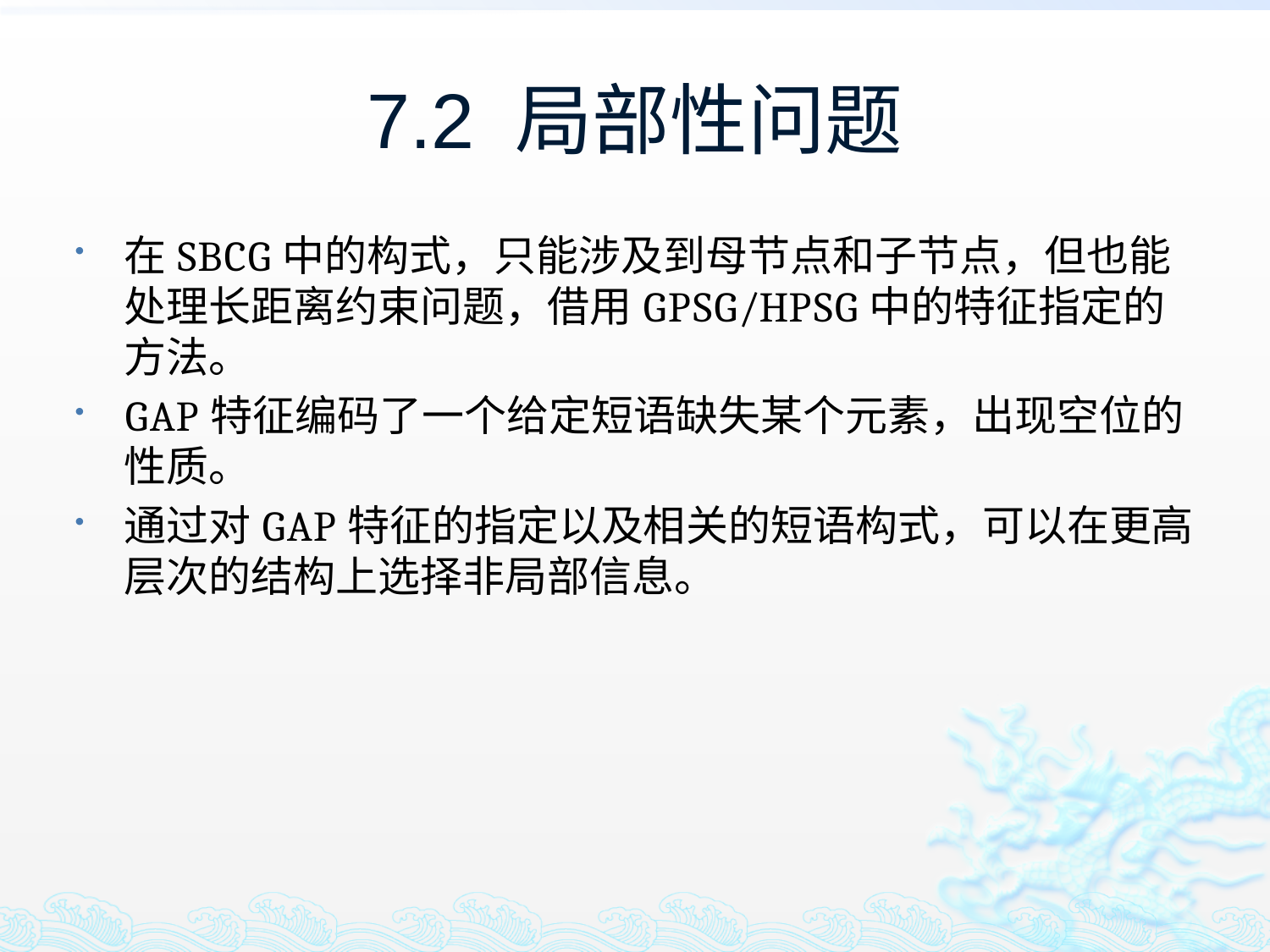

# 7.2 局部性问题
在SBCG中的构式，只能涉及到母节点和子节点，但也能处理长距离约束问题，借用GPSG/HPSG中的特征指定的方法。
GAP特征编码了一个给定短语缺失某个元素，出现空位的性质。
通过对GAP特征的指定以及相关的短语构式，可以在更高层次的结构上选择非局部信息。